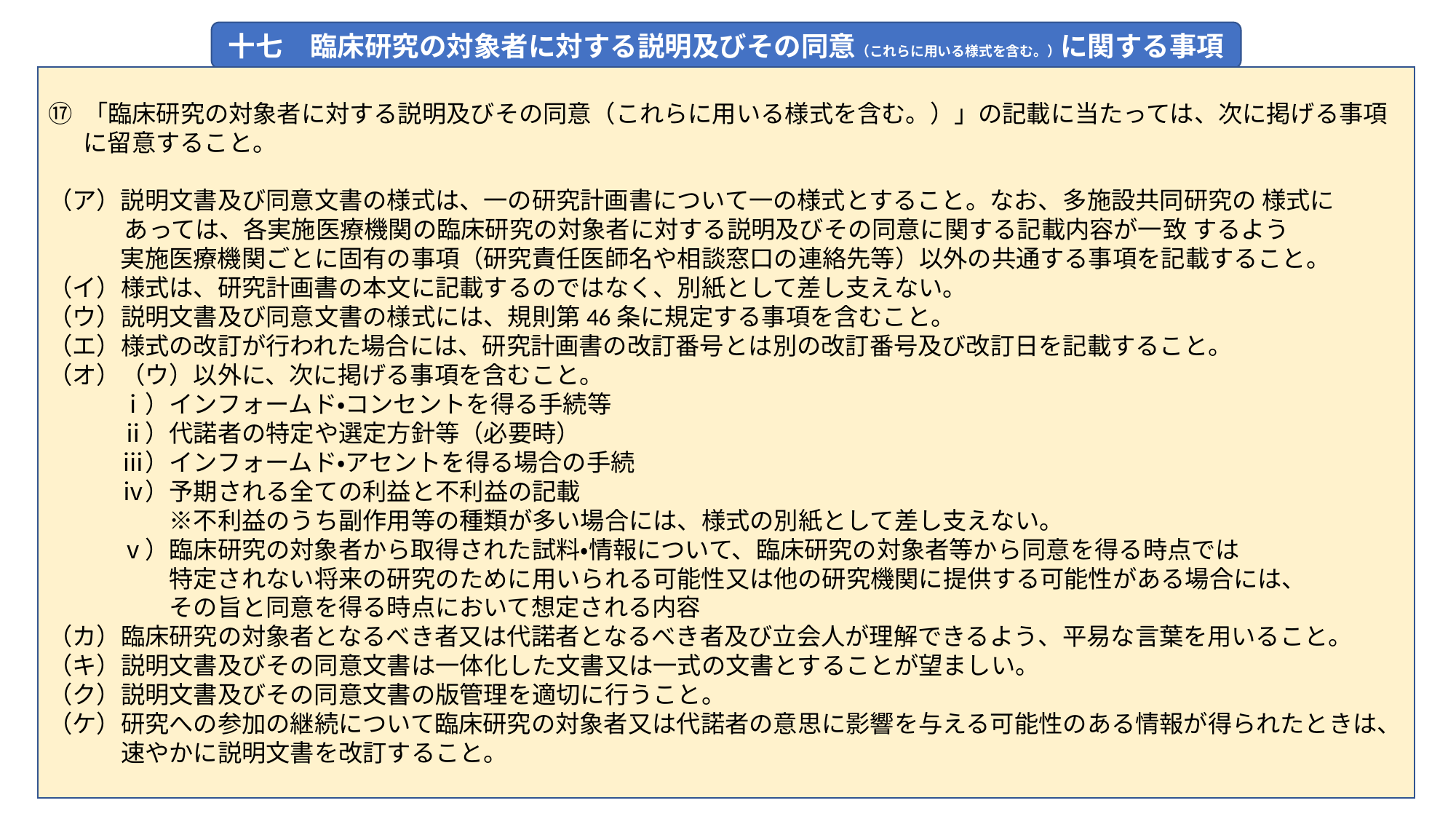

十七　臨床研究の対象者に対する説明及びその同意（これらに用いる様式を含む。）に関する事項
⑰ 「臨床研究の対象者に対する説明及びその同意（これらに用いる様式を含む。）」の記載に当たっては、次に掲げる事項
　  に留意すること。

（ア）説明文書及び同意文書の様式は、一の研究計画書について一の様式とすること。なお、多施設共同研究の 様式に
 　　   あっては、各実施医療機関の臨床研究の対象者に対する説明及びその同意に関する記載内容が一致 するよう
　　　実施医療機関ごとに固有の事項（研究責任医師名や相談窓口の連絡先等）以外の共通する事項を記載すること。
（イ）様式は、研究計画書の本文に記載するのではなく、別紙として差し支えない。
（ウ）説明文書及び同意文書の様式には、規則第46条に規定する事項を含むこと。
（エ）様式の改訂が行われた場合には、研究計画書の改訂番号とは別の改訂番号及び改訂日を記載すること。
（オ）（ウ）以外に、次に掲げる事項を含むこと。
　　　ⅰ）インフォームド・コンセントを得る手続等
　　　ⅱ）代諾者の特定や選定方針等（必要時）
　　　ⅲ）インフォームド・アセントを得る場合の手続
　　　ⅳ）予期される全ての利益と不利益の記載
　　　　　※不利益のうち副作用等の種類が多い場合には、様式の別紙として差し支えない。
　　　ⅴ）臨床研究の対象者から取得された試料・情報について、臨床研究の対象者等から同意を得る時点では
　　　　　特定されない将来の研究のために用いられる可能性又は他の研究機関に提供する可能性がある場合には、
　　　　　その旨と同意を得る時点において想定される内容
（カ）臨床研究の対象者となるべき者又は代諾者となるべき者及び立会人が理解できるよう、平易な言葉を用いること。
（キ）説明文書及びその同意文書は一体化した文書又は一式の文書とすることが望ましい。
（ク）説明文書及びその同意文書の版管理を適切に行うこと。
（ケ）研究への参加の継続について臨床研究の対象者又は代諾者の意思に影響を与える可能性のある情報が得られたときは、
　　　速やかに説明文書を改訂すること。